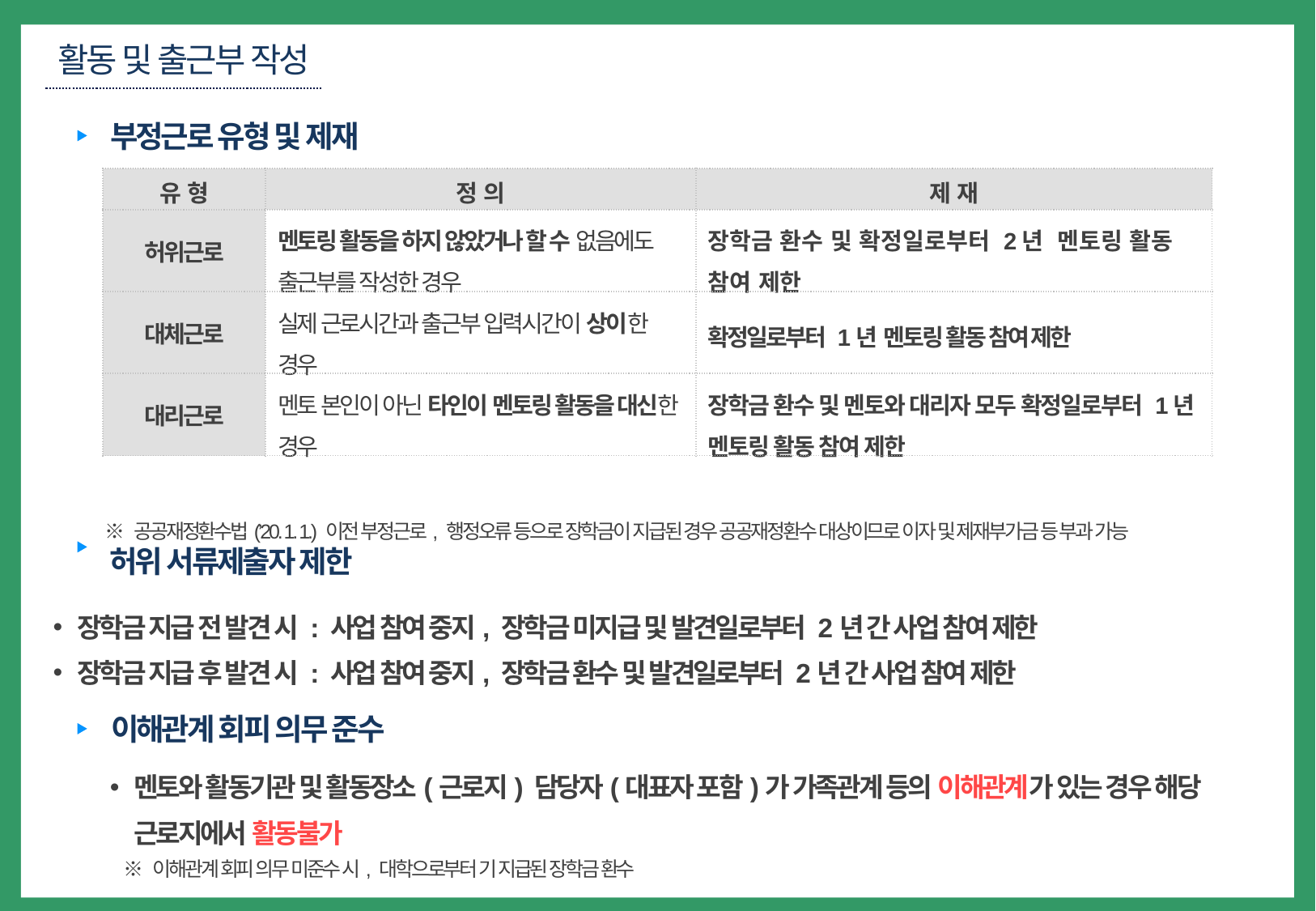

활동 및 출근부 작성
부정근로 유형 및 제재

| 유 형 | 정 의 | 제 재 |
| --- | --- | --- |
| 허위근로 | 멘토링 활동을 하지 않았거나 할 수 없음에도 출근부를 작성한 경우 | 장학금 환수 및 확정일로부터 2년 멘토링 활동 참여 제한 |
| 대체근로 | 실제 근로시간과 출근부 입력시간이 상이한 경우 | 확정일로부터 1년 멘토링 활동 참여 제한 |
| 대리근로 | 멘토 본인이 아닌 타인이 멘토링 활동을 대신한 경우 | 장학금 환수 및 멘토와 대리자 모두 확정일로부터 1년 멘토링 활동 참여 제한 |
※  공공재정환수법(’20. 1. 1.) 이전 부정근로, 행정오류 등으로 장학금이 지급된 경우 공공재정환수 대상이므로 이자 및 제재부가금 등 부과 가능
허위 서류제출자 제한

장학금 지급 전 발견 시 : 사업 참여 중지, 장학금 미지급 및 발견일로부터 2년 간 사업 참여 제한
장학금 지급 후 발견 시 : 사업 참여 중지, 장학금 환수 및 발견일로부터 2년 간 사업 참여 제한
이해관계 회피 의무 준수

멘토와 활동기관 및 활동장소(근로지) 담당자(대표자 포함)가 가족관계 등의 이해관계가 있는 경우 해당 근로지에서 활동불가
※  이해관계 회피 의무 미준수 시, 대학으로부터 기 지급된 장학금 환수